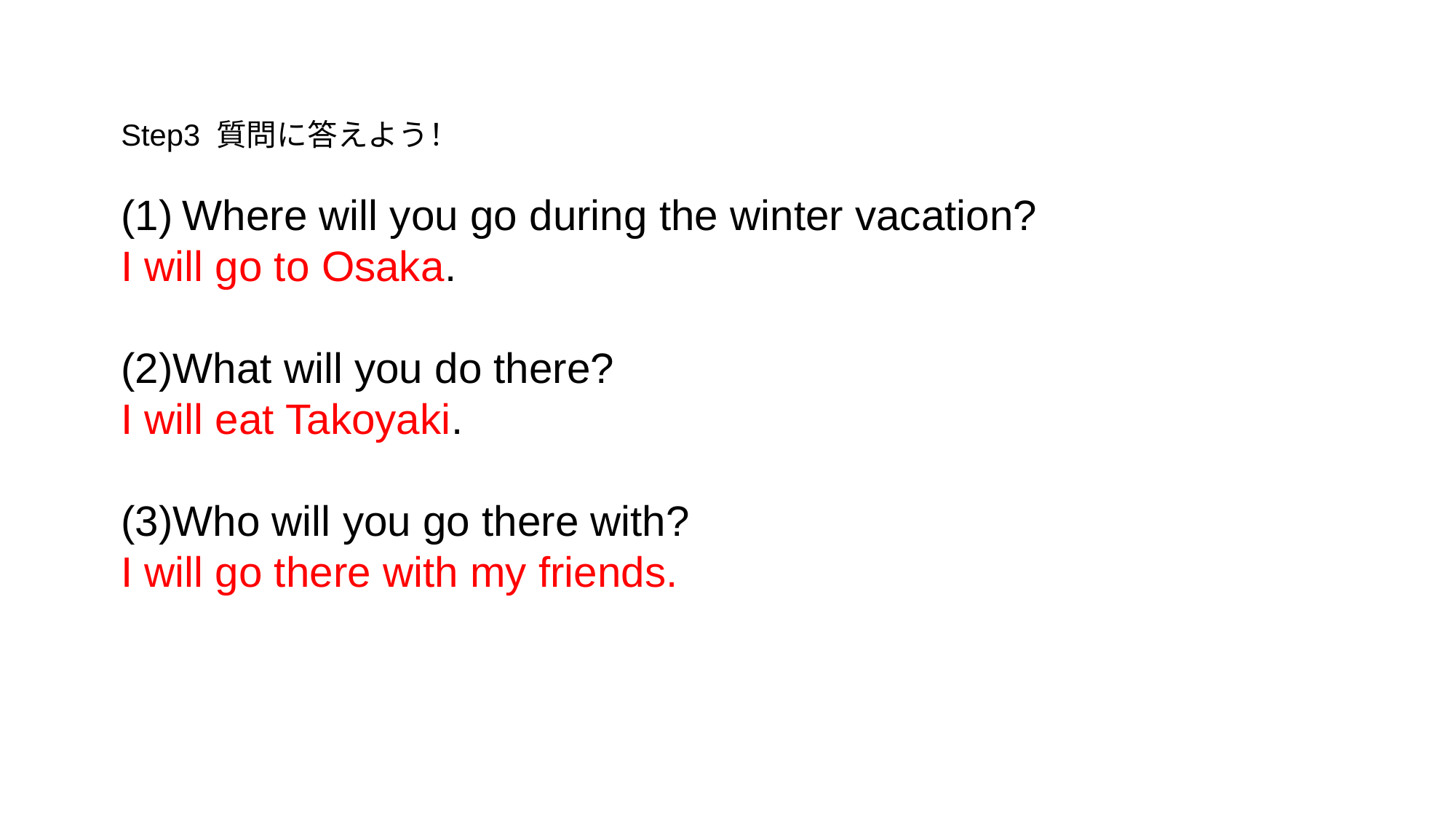

Step3 質問に答えよう！

Where will you go during the winter vacation?
I will go to Osaka.

(2)What will you do there?
I will eat Takoyaki.

(3)Who will you go there with?
I will go there with my friends.                                                                    .